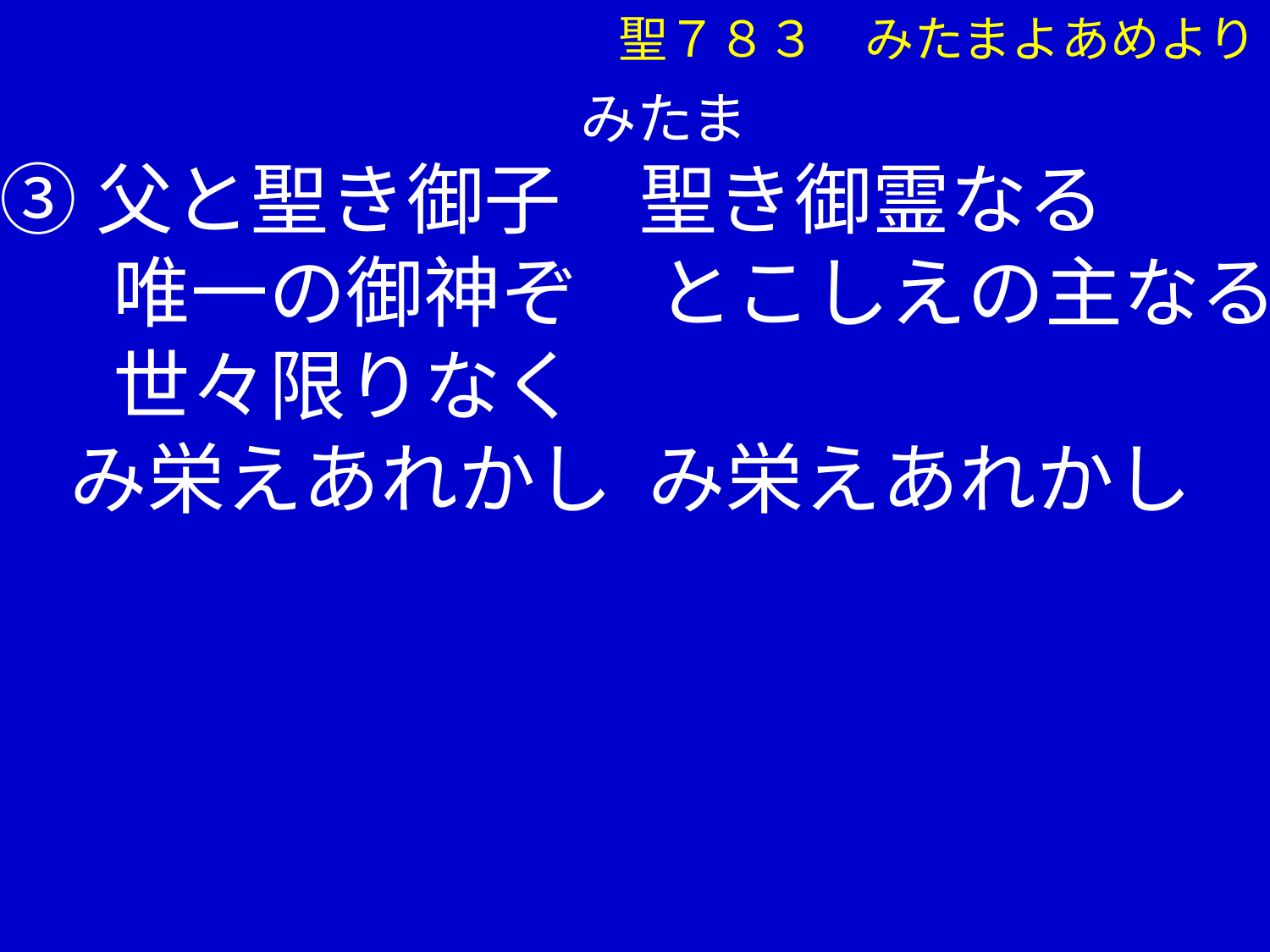

聖７８３　みたまよあめより
　                                     　みたま
③父と聖き御子　聖き御霊なる
 　唯一の御神ぞ　とこしえの主なる
 　世々限りなく
   み栄えあれかし  み栄えあれかし